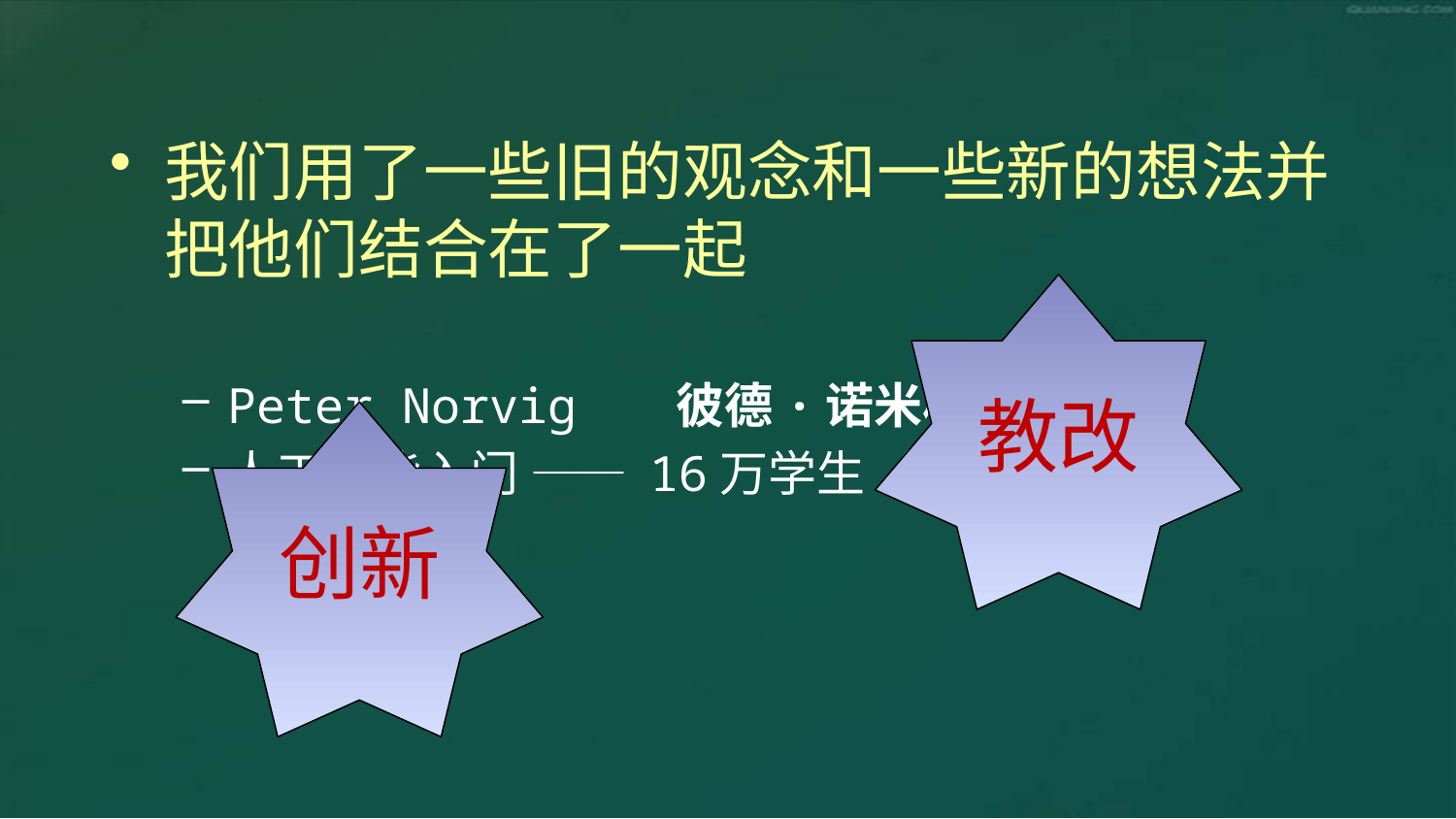

#
我们用了一些旧的观念和一些新的想法并把他们结合在了一起

Peter Norvig   彼德·诺米格
人工智能入门 —— 16万学生（2012年）

教改
创新